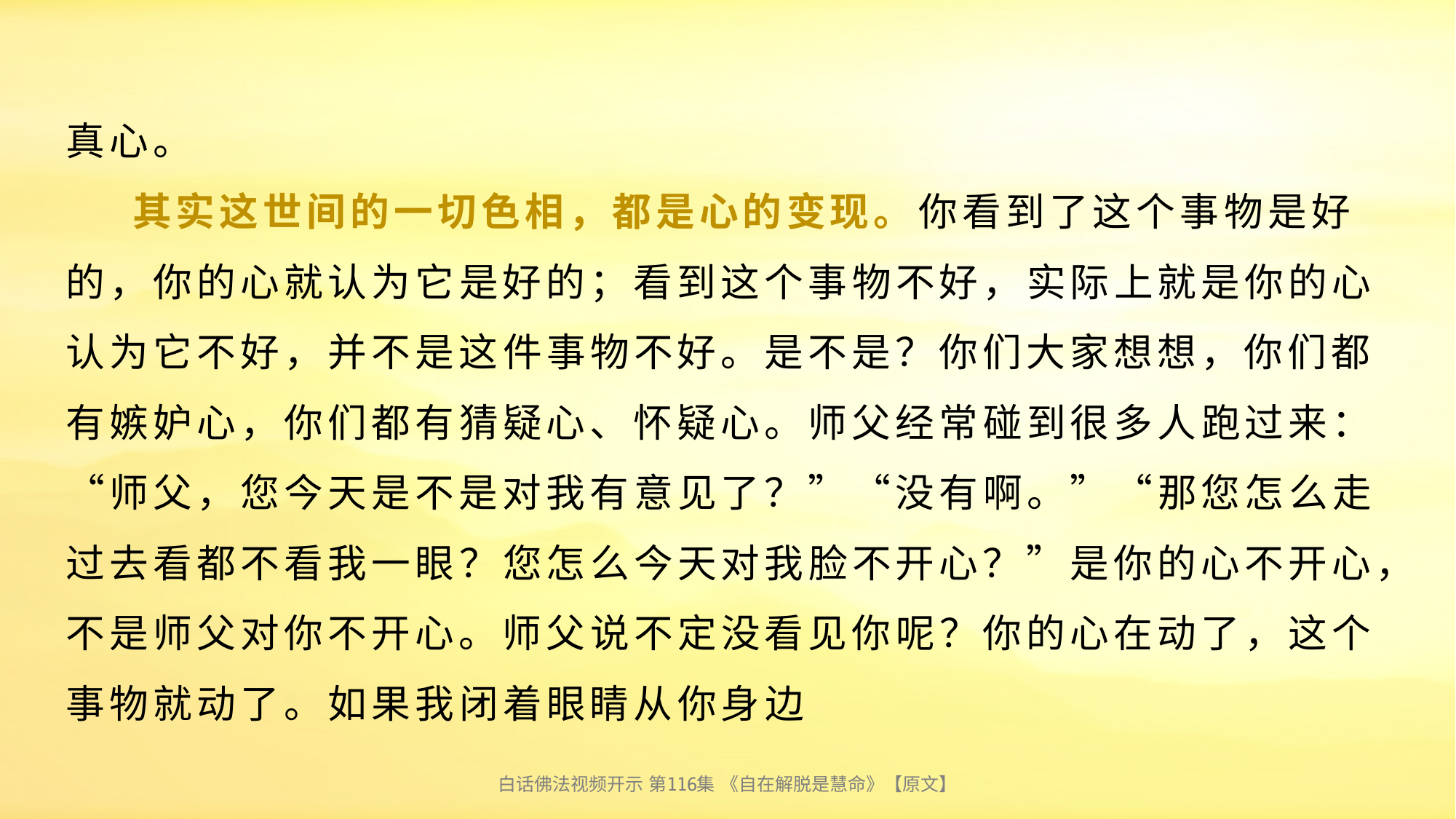

# 真心。 其实这世间的一切色相，都是心的变现。你看到了这个事物是好的，你的心就认为它是好的；看到这个事物不好，实际上就是你的心认为它不好，并不是这件事物不好。是不是？你们大家想想，你们都有嫉妒心，你们都有猜疑心、怀疑心。师父经常碰到很多人跑过来：“师父，您今天是不是对我有意见了？”“没有啊。”“那您怎么走过去看都不看我一眼？您怎么今天对我脸不开心？”是你的心不开心，不是师父对你不开心。师父说不定没看见你呢？你的心在动了，这个事物就动了。如果我闭着眼睛从你身边
白话佛法视频开示 第116集 《自在解脱是慧命》【原文】